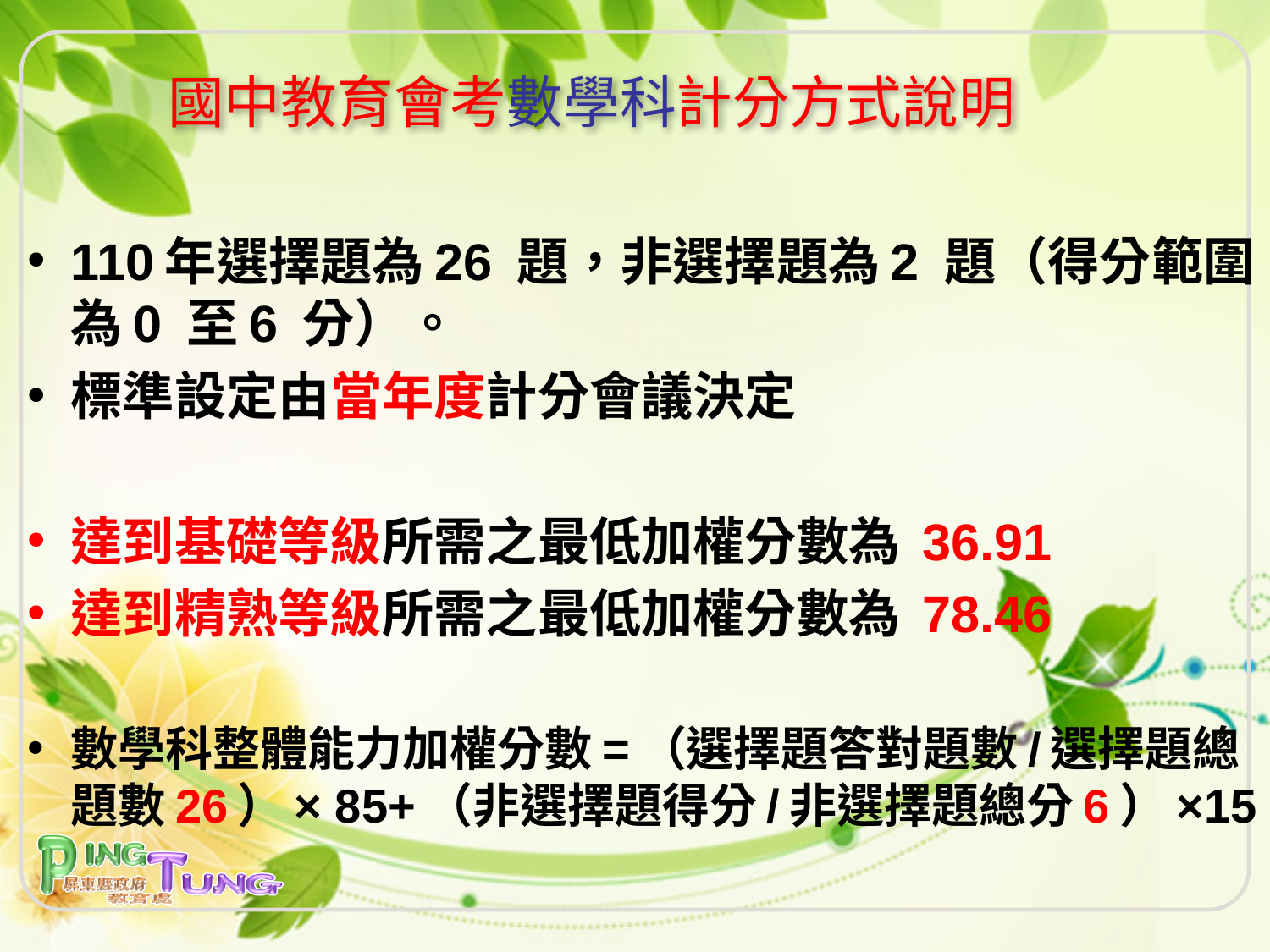

# 國中教育會考數學科計分方式說明
110年選擇題為26 題，非選擇題為2 題（得分範圍為0 至6 分）。
標準設定由當年度計分會議決定

達到基礎等級所需之最低加權分數為 36.91
達到精熟等級所需之最低加權分數為 78.46

數學科整體能力加權分數=（選擇題答對題數/選擇題總題數26）× 85+（非選擇題得分/非選擇題總分6）×15